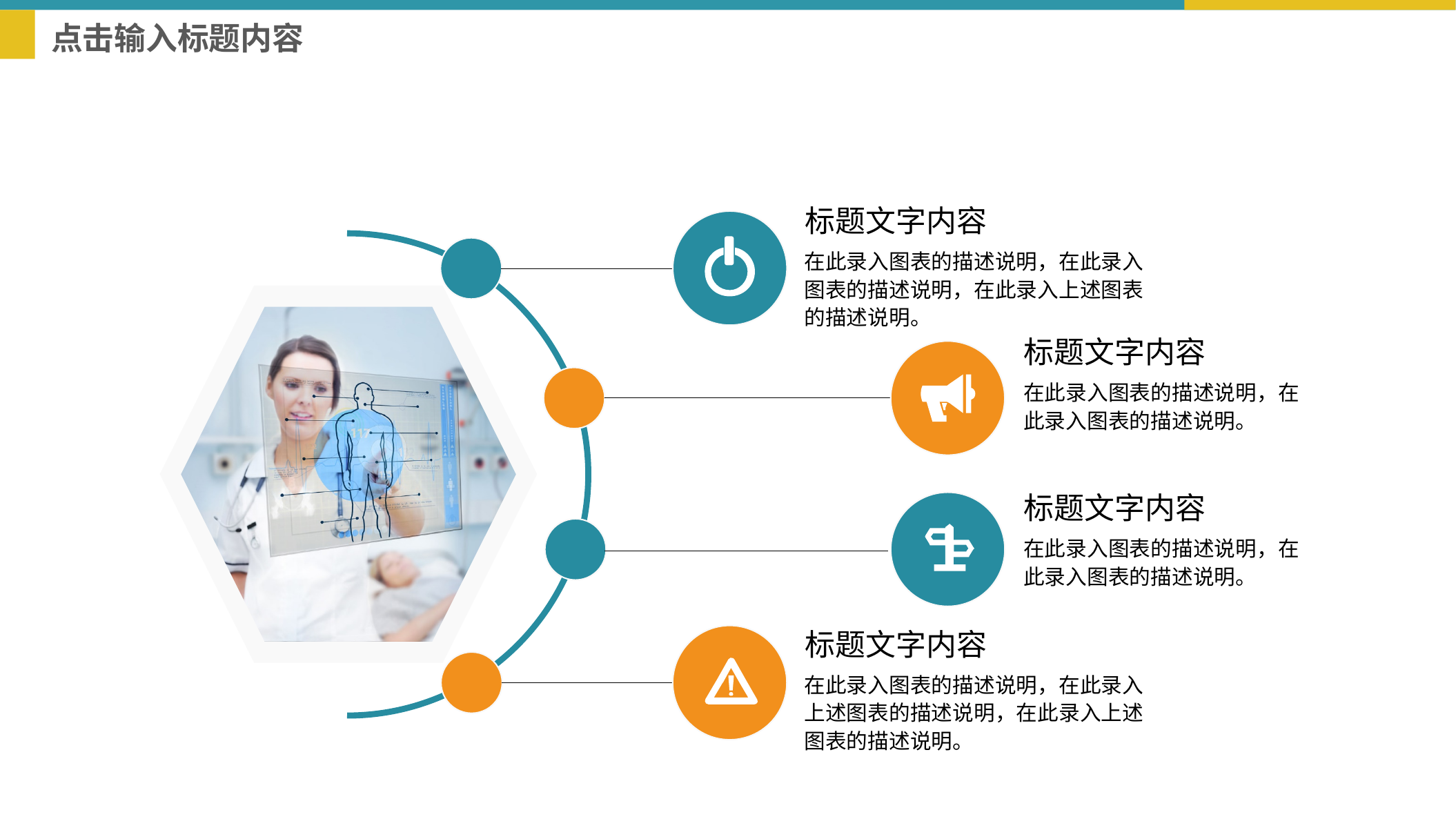

点击输入标题内容
标题文字内容

在此录入图表的描述说明，在此录入图表的描述说明，在此录入上述图表的描述说明。

标题文字内容

在此录入图表的描述说明，在此录入图表的描述说明。

标题文字内容

在此录入图表的描述说明，在此录入图表的描述说明。

标题文字内容

在此录入图表的描述说明，在此录入上述图表的描述说明，在此录入上述图表的描述说明。